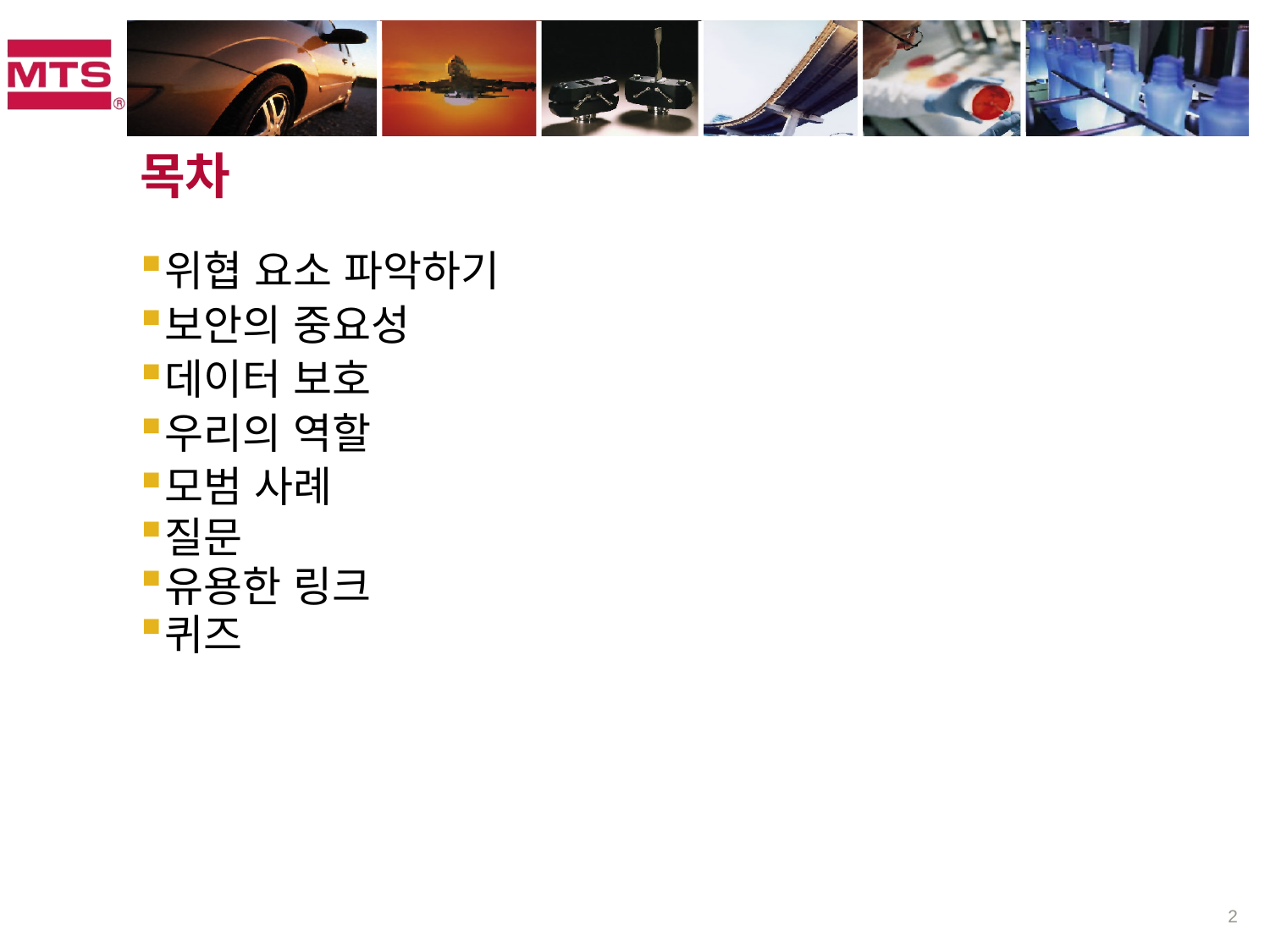

# 목차
위협 요소 파악하기
보안의 중요성
데이터 보호
우리의 역할
모범 사례
질문
유용한 링크
퀴즈
2